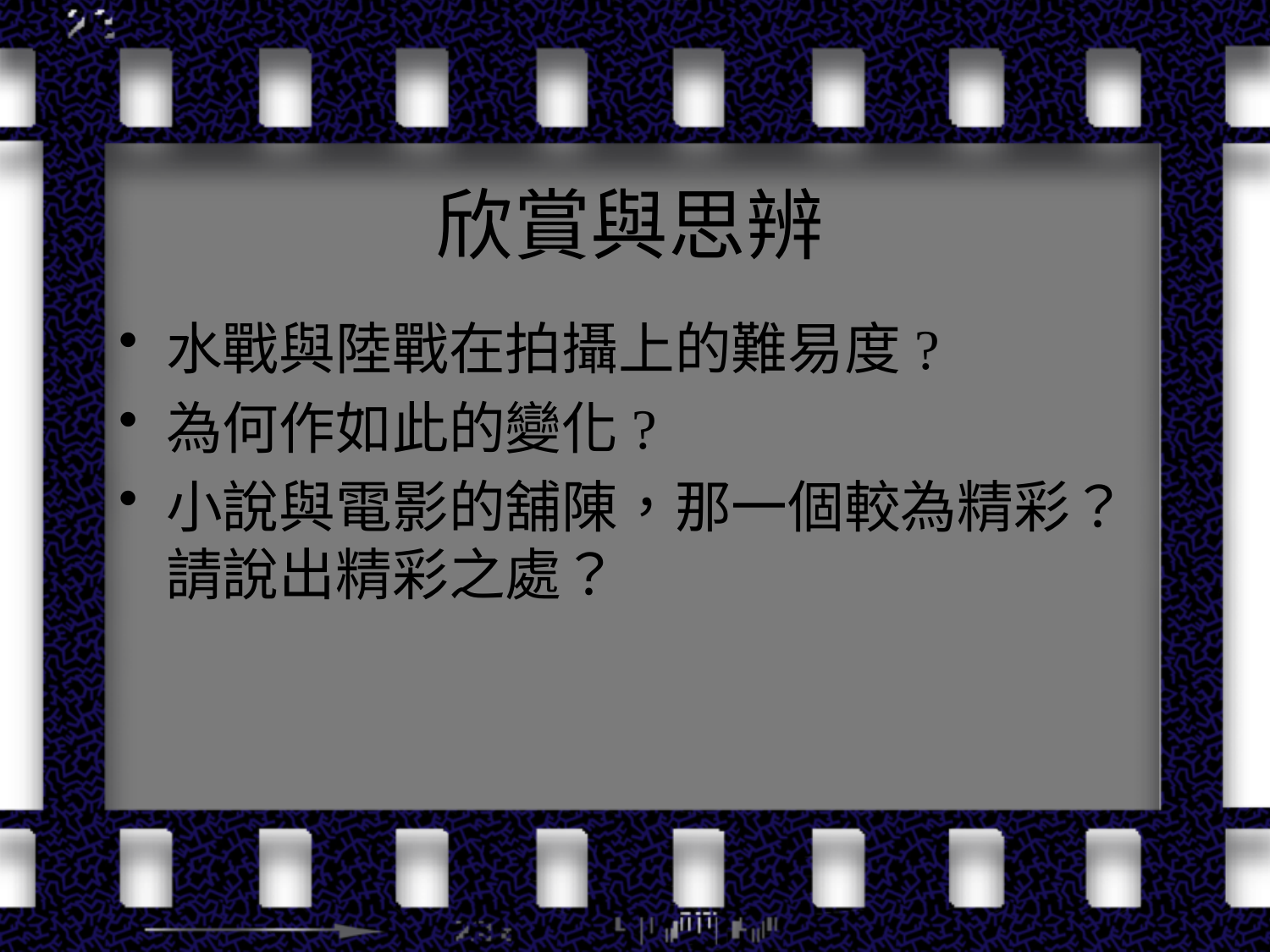

# 欣賞與思辨
水戰與陸戰在拍攝上的難易度?
為何作如此的變化?
小說與電影的舖陳，那一個較為精彩？請說出精彩之處？